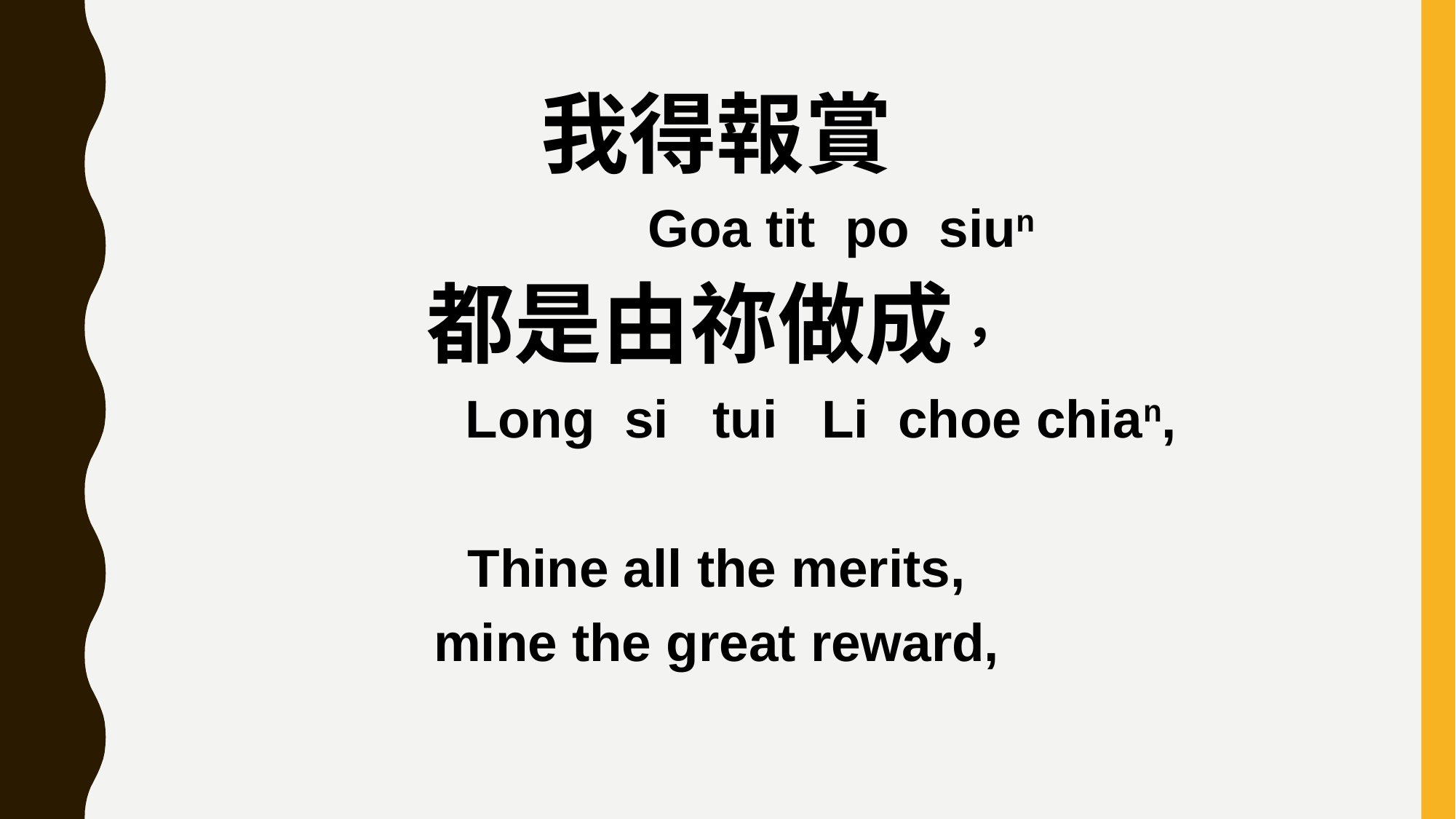

我得報賞
                                      Goa tit  po  siun
都是由祢做成，
                    Long  si   tui   Li  choe chian,

Thine all the merits,
mine the great reward,